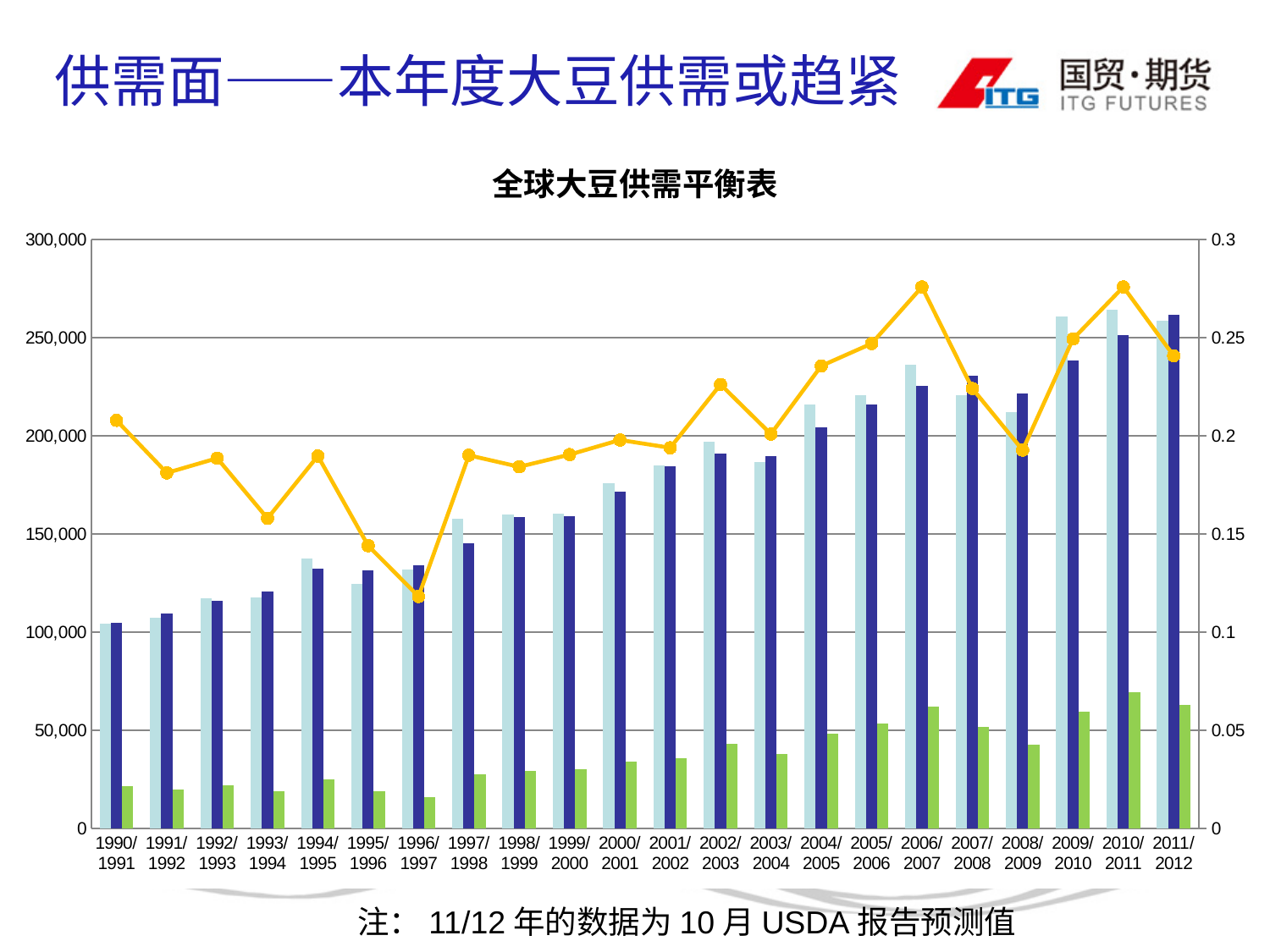

供需面——本年度大豆供需或趋紧

### Chart: 全球大豆供需平衡表

| Category | 产量（千公吨） | 消费（千公吨） | 期末库存（千公吨） | 库存消费比 |
|---|---|---|---|---|
| 1990/1991 | 104290.0 | 104620.0 | 21747.0 | 0.20786656471038042 |
| 1991/1992 | 107297.0 | 109290.0 | 19794.0 | 0.18111446609937018 |
| 1992/1993 | 117206.0 | 115894.0 | 21857.0 | 0.1885947503753445 |
| 1993/1994 | 117582.0 | 120808.0 | 19080.0 | 0.15793656049268395 |
| 1994/1995 | 137646.0 | 132389.0 | 25117.0 | 0.18972120040184742 |
| 1995/1996 | 124698.0 | 131673.0 | 18961.0 | 0.14400066832228323 |
| 1996/1997 | 131942.0 | 133941.0 | 15829.0 | 0.11817889966477672 |
| 1997/1998 | 157950.0 | 145058.0 | 27572.0 | 0.19007569386038695 |
| 1998/1999 | 159826.0 | 158769.0 | 29249.0 | 0.1842236204800687 |
| 1999/2000 | 160347.0 | 159216.0 | 30319.0 | 0.19042684152346637 |
| 2000/2001 | 175759.0 | 171528.0 | 33939.0 | 0.19786273961102585 |
| 2001/2002 | 184815.0 | 184472.0 | 35768.0 | 0.1938939242811918 |
| 2002/2003 | 196869.0 | 191095.0 | 43214.0 | 0.2261388314712579 |
| 2003/2004 | 186638.0 | 189699.0 | 38110.0 | 0.20089721084454848 |
| 2004/2005 | 215777.0 | 204389.0 | 48150.0 | 0.23558019267181698 |
| 2005/2006 | 220668.0 | 216139.0 | 53376.0 | 0.24695219280185593 |
| 2006/2007 | 236233.0 | 225596.0 | 62214.0 | 0.27577616624408513 |
| 2007/2008 | 220469.0 | 230514.0 | 51658.0 | 0.22409918703419474 |
| 2008/2009 | 211960.0 | 221426.0 | 42675.0 | 0.1927280445837437 |
| 2009/2010 | 260838.0 | 238203.0 | 59383.0 | 0.24929576873507184 |
| 2010/2011 | 264116.0 | 251145.0 | 69262.0 | 0.2757849051344886 |
| 2011/2012 | 258595.0 | 261745.0 | 63010.0 | 0.24073048195763258 |
注：11/12年的数据为10月USDA报告预测值